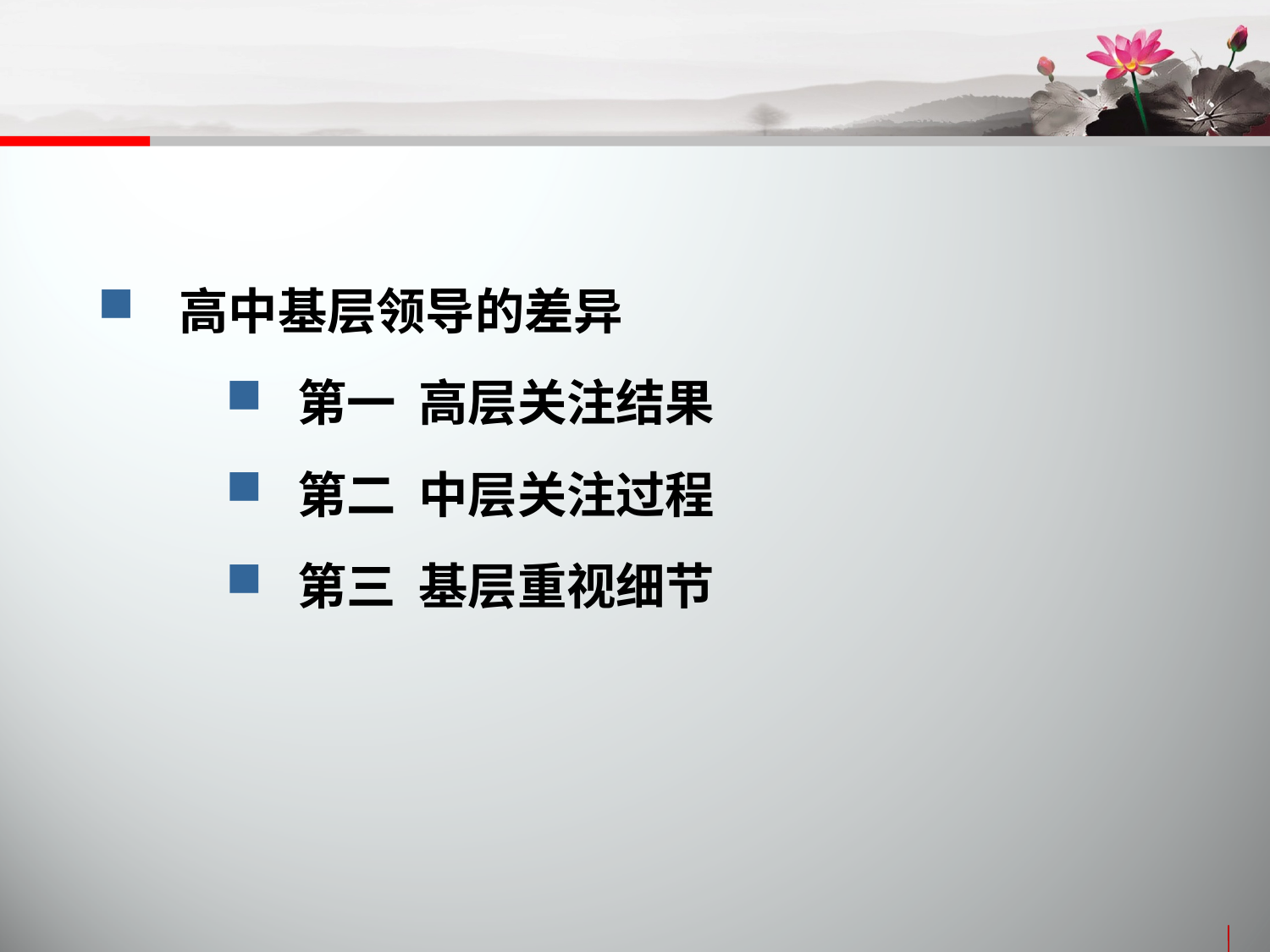

高中基层领导的差异
  第一  高层关注结果
  第二  中层关注过程
  第三  基层重视细节